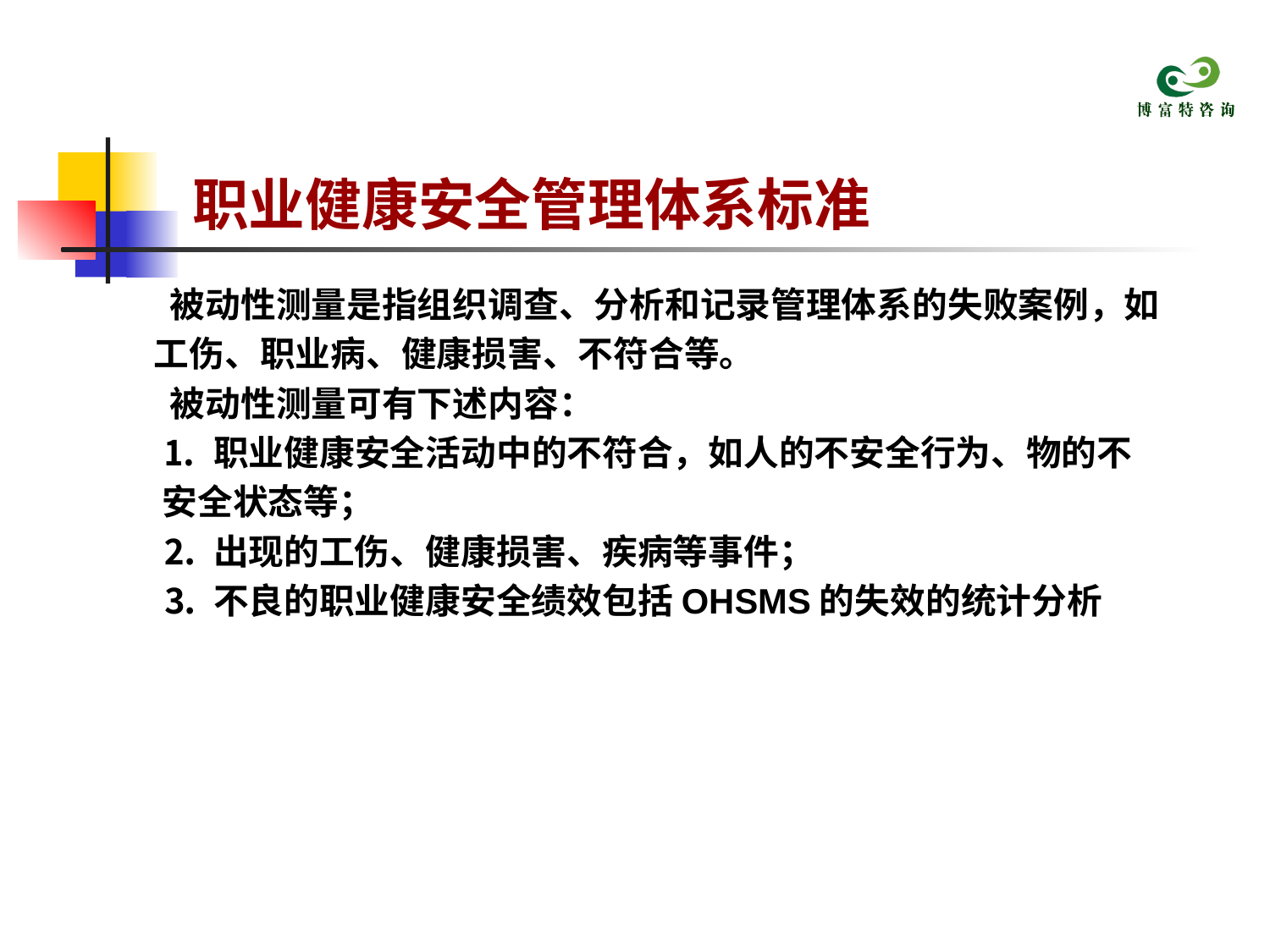

# 职业健康安全管理体系标准
   被动性测量是指组织调查、分析和记录管理体系的失败案例，如
 工伤、职业病、健康损害、不符合等。
   被动性测量可有下述内容：
   ⒈ 职业健康安全活动中的不符合，如人的不安全行为、物的不
  安全状态等；
   ⒉ 出现的工伤、健康损害、疾病等事件；
   ⒊ 不良的职业健康安全绩效包括OHSMS的失效的统计分析

140